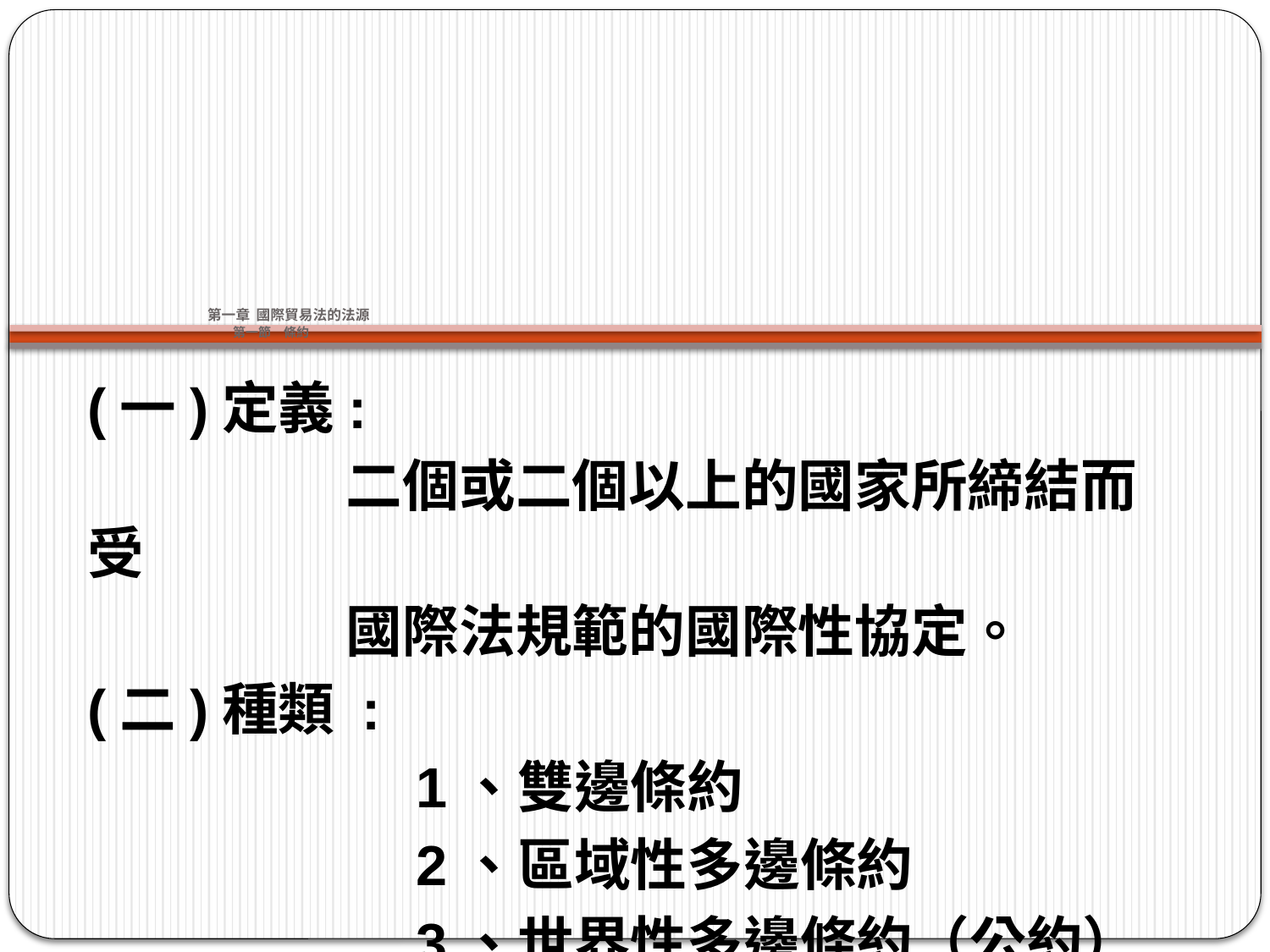

# 第一章  國際貿易法的法源 第一節　條約
(一)定義:
                   二個或二個以上的國家所締結而受
                   國際法規範的國際性協定。
(二)種類 :
                     1、雙邊條約
                     2、區域性多邊條約
                     3、世界性多邊條約（公約）